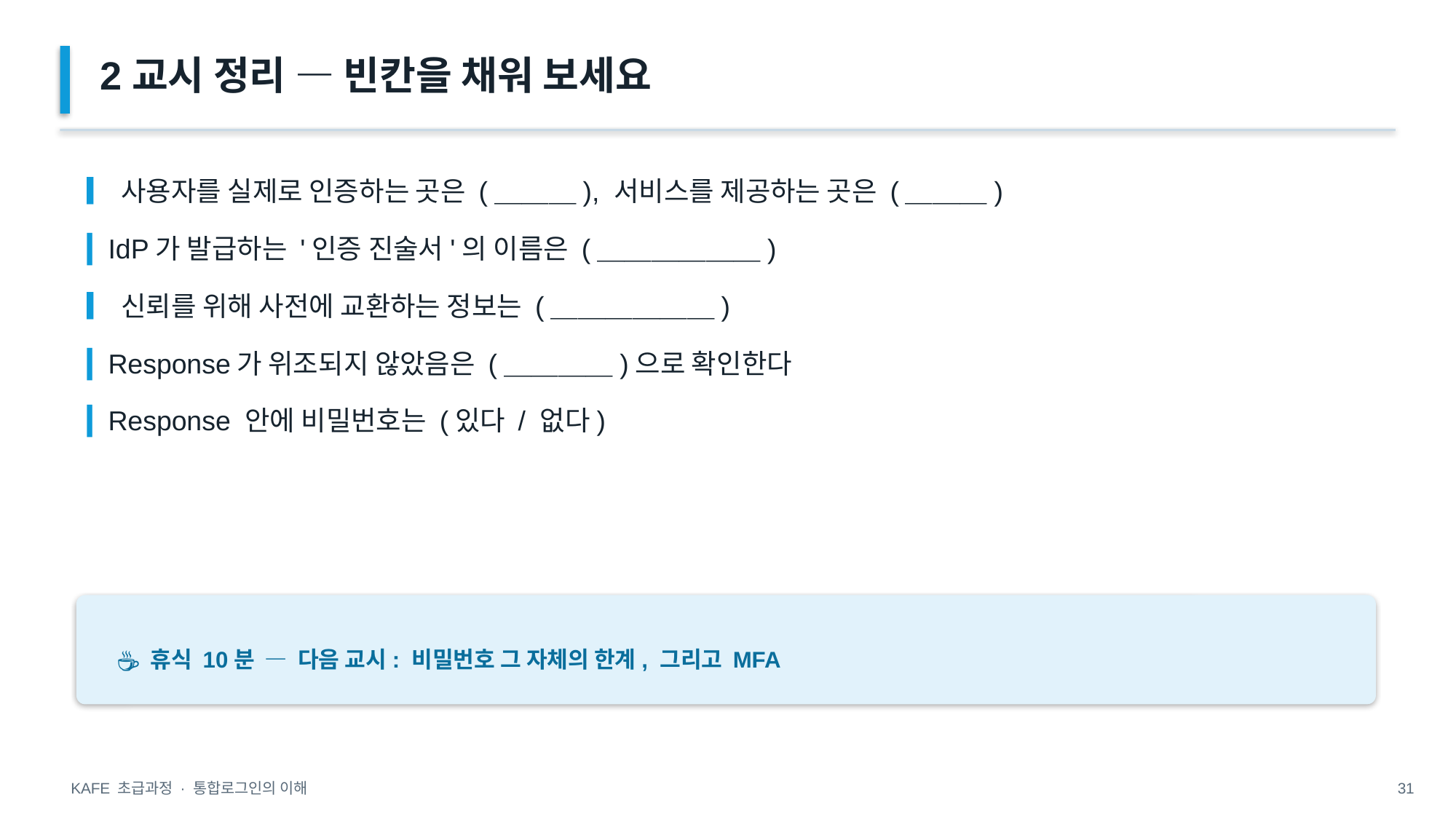

2교시 정리 — 빈칸을 채워 보세요

▎사용자를 실제로 인증하는 곳은 (＿＿＿), 서비스를 제공하는 곳은 (＿＿＿)
▎IdP가 발급하는 '인증 진술서'의 이름은 (＿＿＿＿＿＿)
▎신뢰를 위해 사전에 교환하는 정보는 (＿＿＿＿＿＿)
▎Response가 위조되지 않았음은 (＿＿＿＿)으로 확인한다
▎Response 안에 비밀번호는 (있다 / 없다)
☕ 휴식 10분  —  다음 교시: 비밀번호 그 자체의 한계, 그리고 MFA
KAFE 초급과정 · 통합로그인의 이해
31